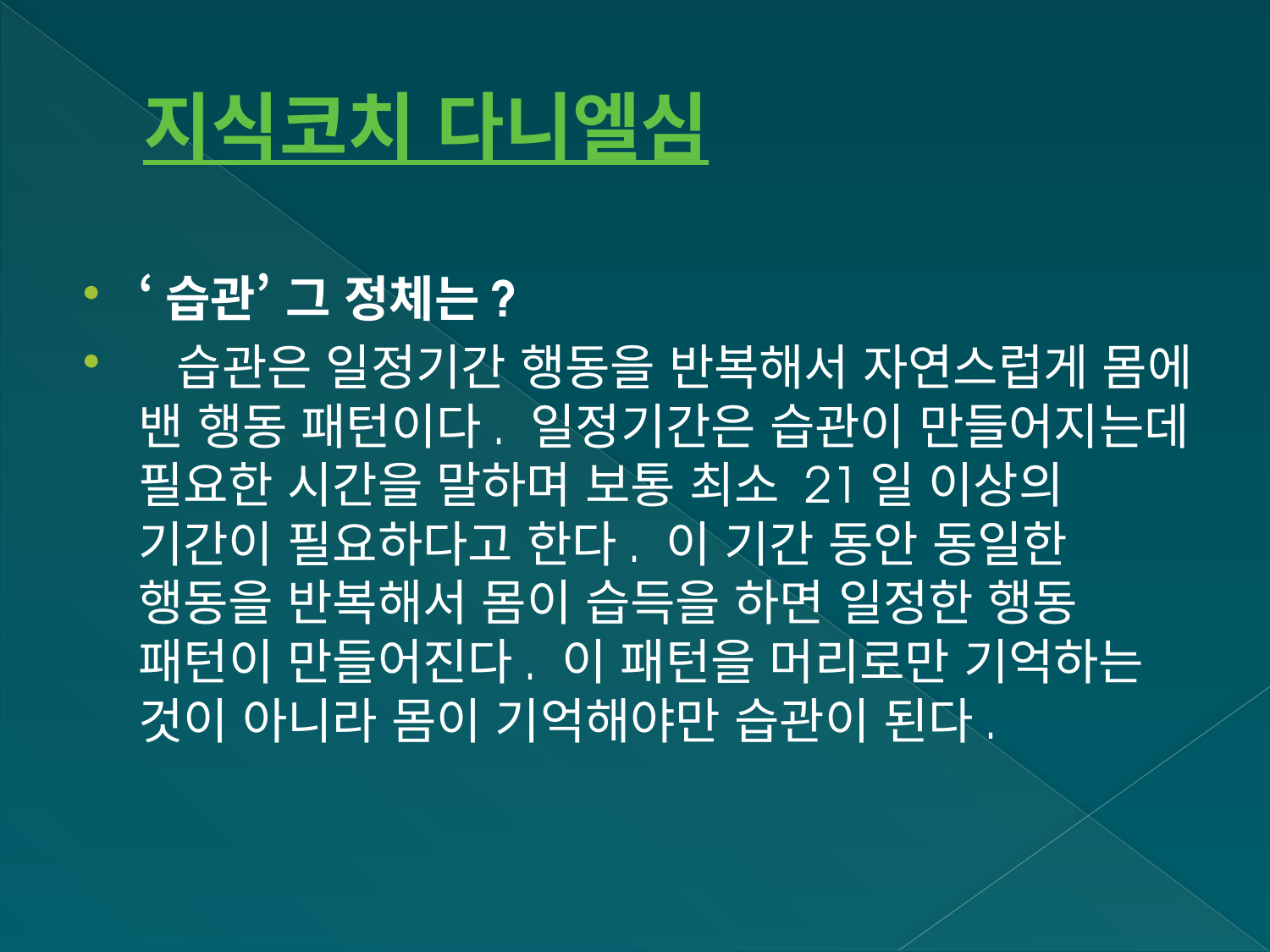

# 지식코치 다니엘심
‘습관’ 그 정체는?
  습관은 일정기간 행동을 반복해서 자연스럽게 몸에 밴 행동 패턴이다. 일정기간은 습관이 만들어지는데 필요한 시간을 말하며 보통 최소 21일 이상의 기간이 필요하다고 한다. 이 기간 동안 동일한 행동을 반복해서 몸이 습득을 하면 일정한 행동 패턴이 만들어진다. 이 패턴을 머리로만 기억하는 것이 아니라 몸이 기억해야만 습관이 된다.